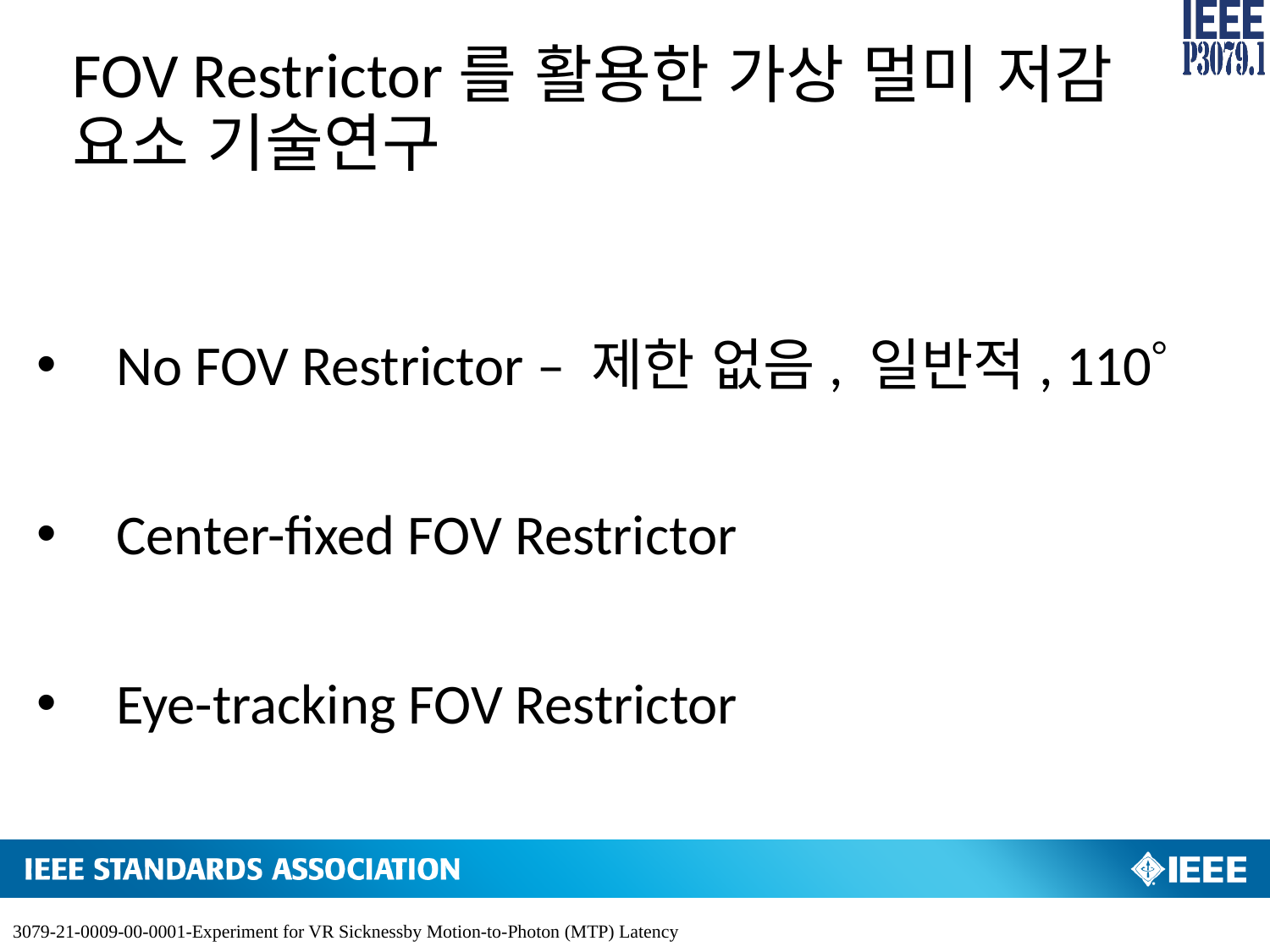

# FOV Restrictor를 활용한 가상 멀미 저감 요소 기술연구
No FOV Restrictor – 제한 없음, 일반적, 110°
Center-fixed FOV Restrictor
Eye-tracking FOV Restrictor